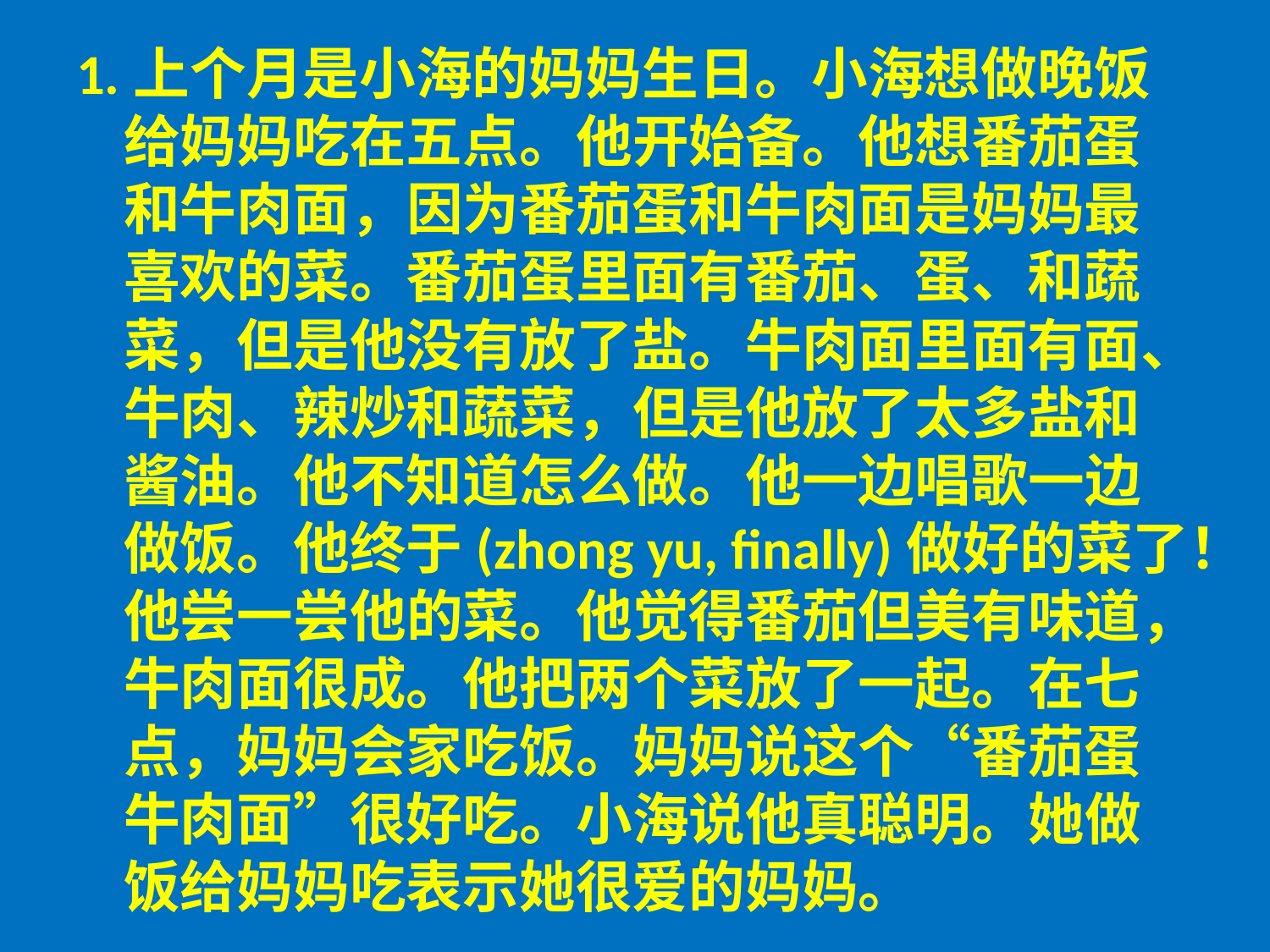

1.上个月是小海的妈妈生日。小海想做晚饭给妈妈吃在五点。他开始备。他想番茄蛋和牛肉面，因为番茄蛋和牛肉面是妈妈最喜欢的菜。番茄蛋里面有番茄、蛋、和蔬菜，但是他没有放了盐。牛肉面里面有面、牛肉、辣炒和蔬菜，但是他放了太多盐和酱油。他不知道怎么做。他一边唱歌一边做饭。他终于(zhong yu, finally)做好的菜了！他尝一尝他的菜。他觉得番茄但美有味道，牛肉面很成。他把两个菜放了一起。在七点，妈妈会家吃饭。妈妈说这个“番茄蛋牛肉面”很好吃。小海说他真聪明。她做饭给妈妈吃表示她很爱的妈妈。